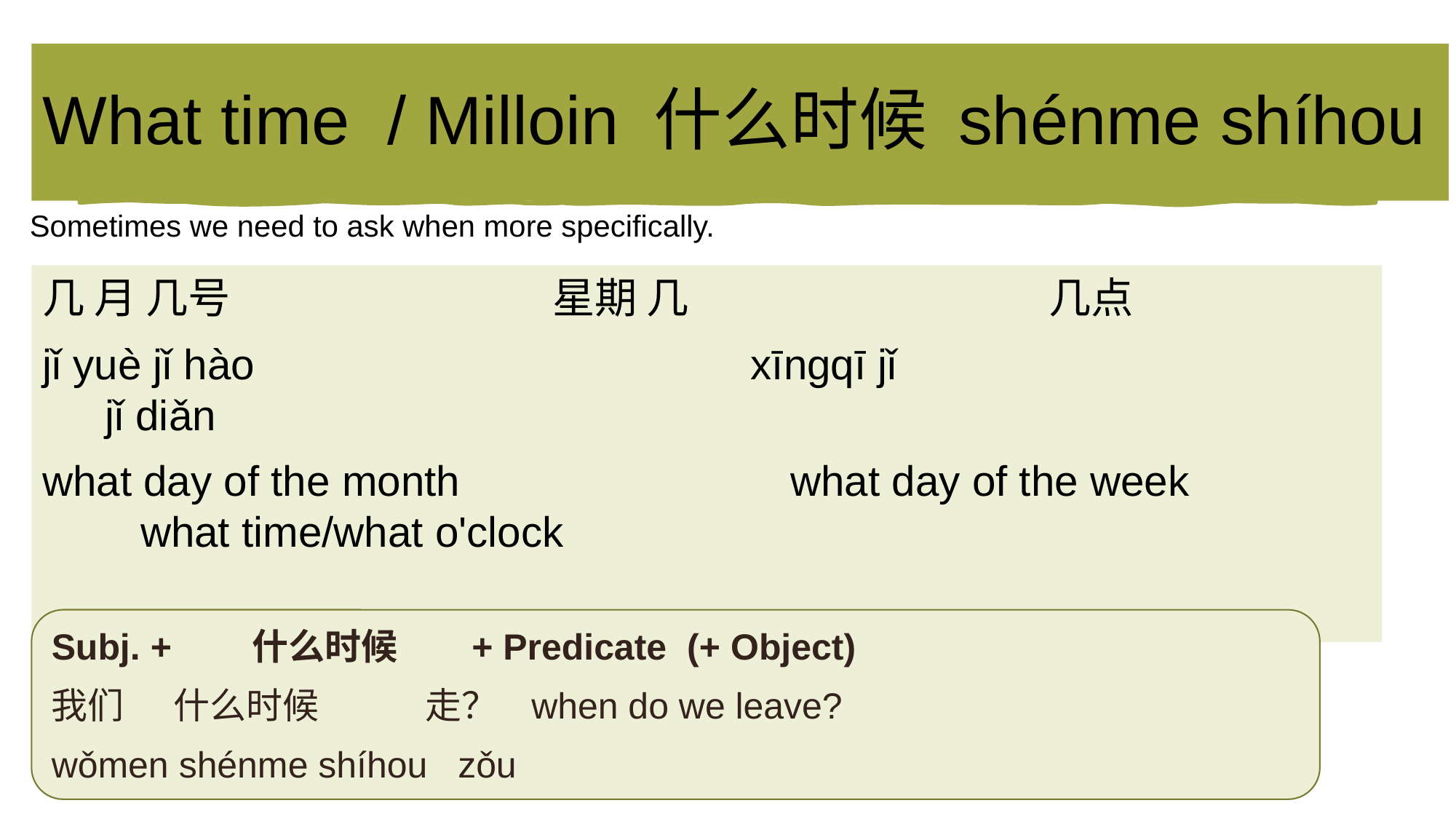

# What time  / Milloin 什么时候 shénme shíhou

Sometimes we need to ask when more specifically.

“什么时候 shénme shíhou” can be used to ask “when” . 最常见的方式问“何时”。

几 月 几号                                  星期 几                                      几点
jǐ yuè jǐ hào                                          xīngqī jǐ                                           jǐ diǎn
what day of the month                            what day of the week                      what time/what o'clock

Subj. +       什么时候        + Predicate  (+ Object)
我们      什么时候             走？   when do we leave?
wǒmen shénme shíhou   zǒu